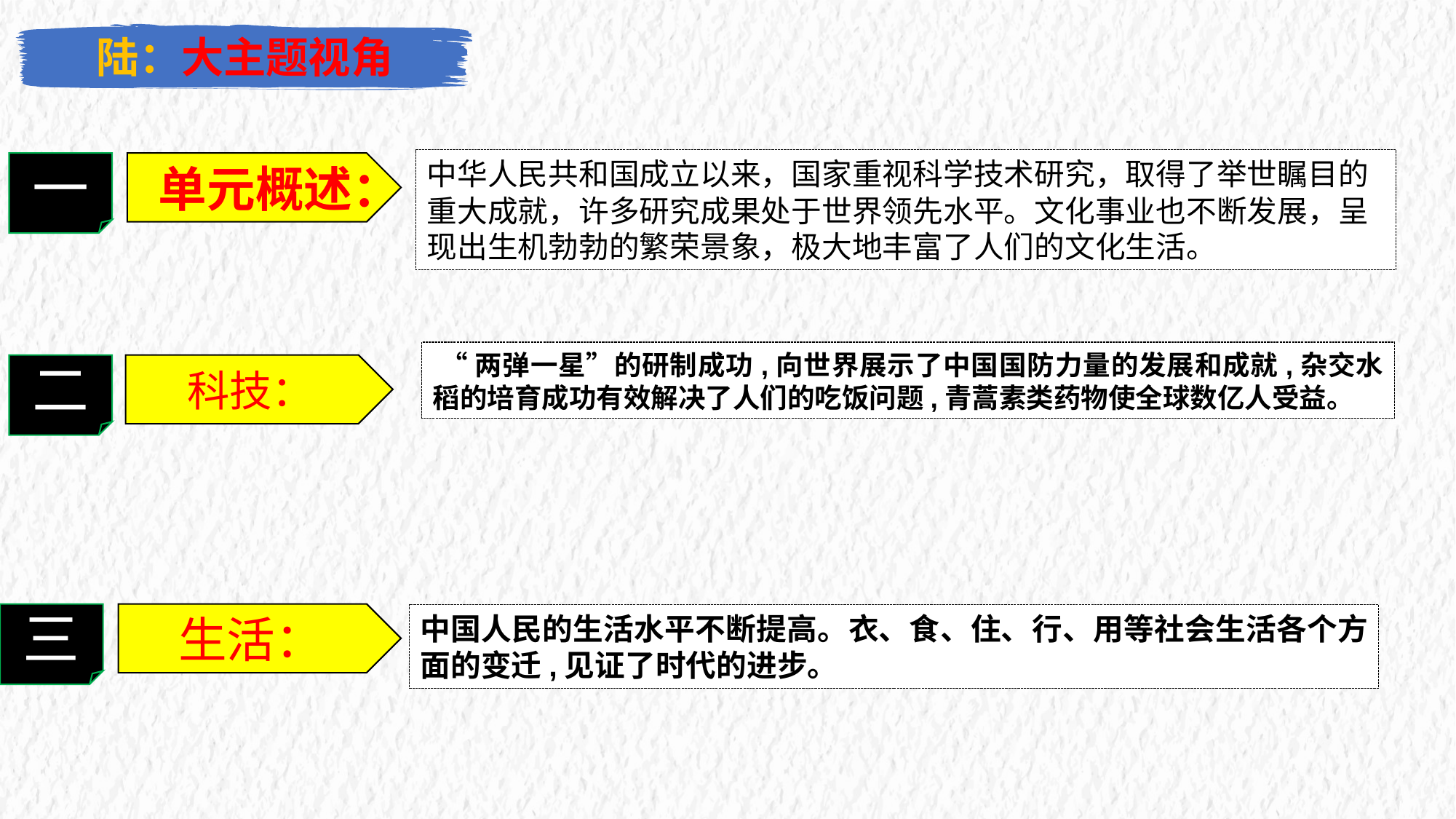

陆：大主题视角
中华人民共和国成立以来，国家重视科学技术研究，取得了举世瞩目的重大成就，许多研究成果处于世界领先水平。文化事业也不断发展，呈现出生机勃勃的繁荣景象，极大地丰富了人们的文化生活。
一
单元概述：
 “两弹一星”的研制成功,向世界展示了中国国防力量的发展和成就,杂交水稻的培育成功有效解决了人们的吃饭问题,青蒿素类药物使全球数亿人受益。
二
科技：
生活：
三
中国人民的生活水平不断提高。衣、食、住、行、用等社会生活各个方面的变迁,见证了时代的进步。